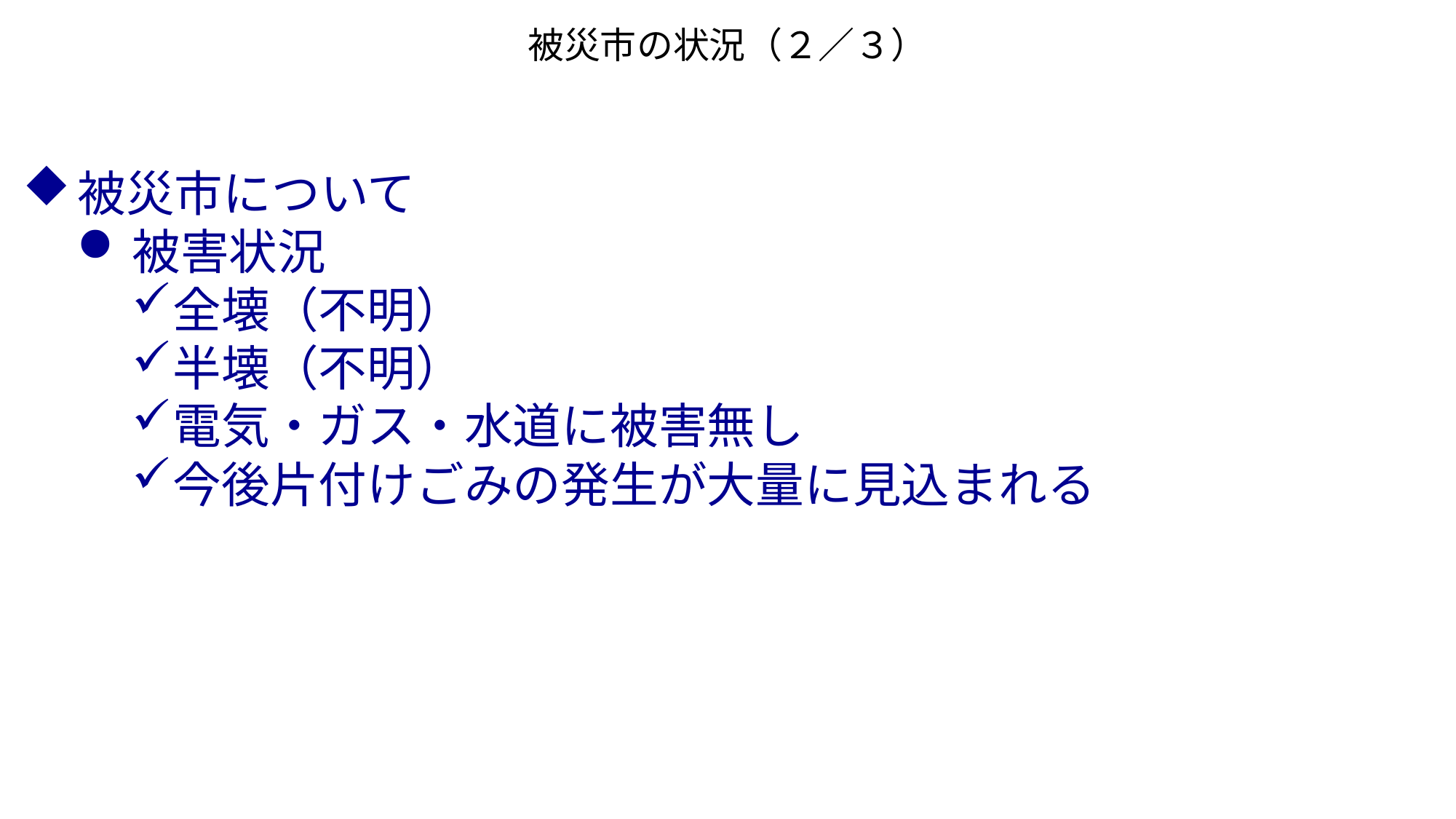

被災市の状況（２／３）
被災市について
被害状況
全壊（不明）
半壊（不明）
電気・ガス・水道に被害無し
今後片付けごみの発生が大量に見込まれる